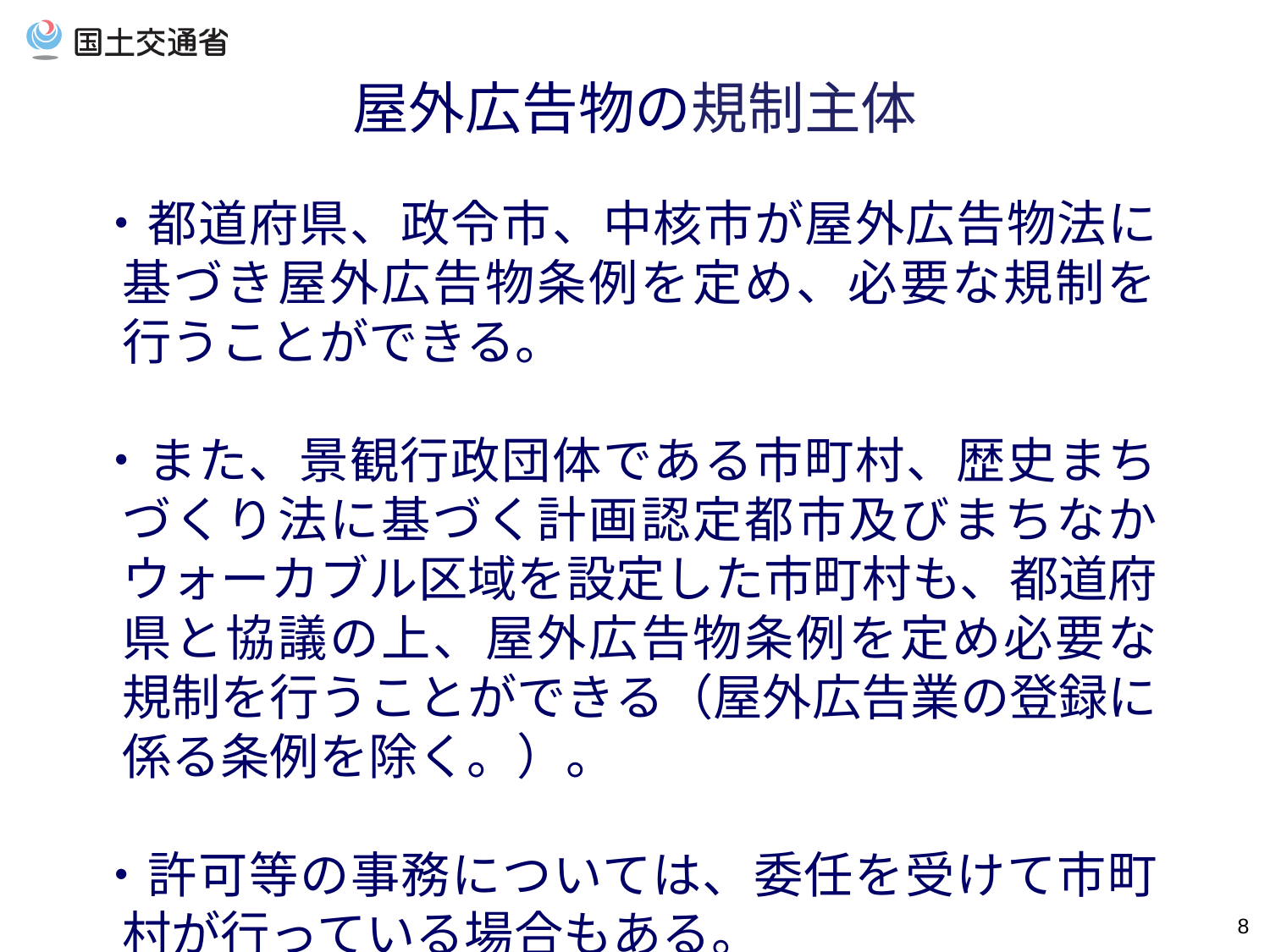

屋外広告物の規制主体
・都道府県、政令市、中核市が屋外広告物法に基づき屋外広告物条例を定め、必要な規制を行うことができる。

・また、景観行政団体である市町村、歴史まちづくり法に基づく計画認定都市及びまちなかウォーカブル区域を設定した市町村も、都道府県と協議の上、屋外広告物条例を定め必要な規制を行うことができる（屋外広告業の登録に係る条例を除く。）。

・許可等の事務については、委任を受けて市町村が行っている場合もある。
8